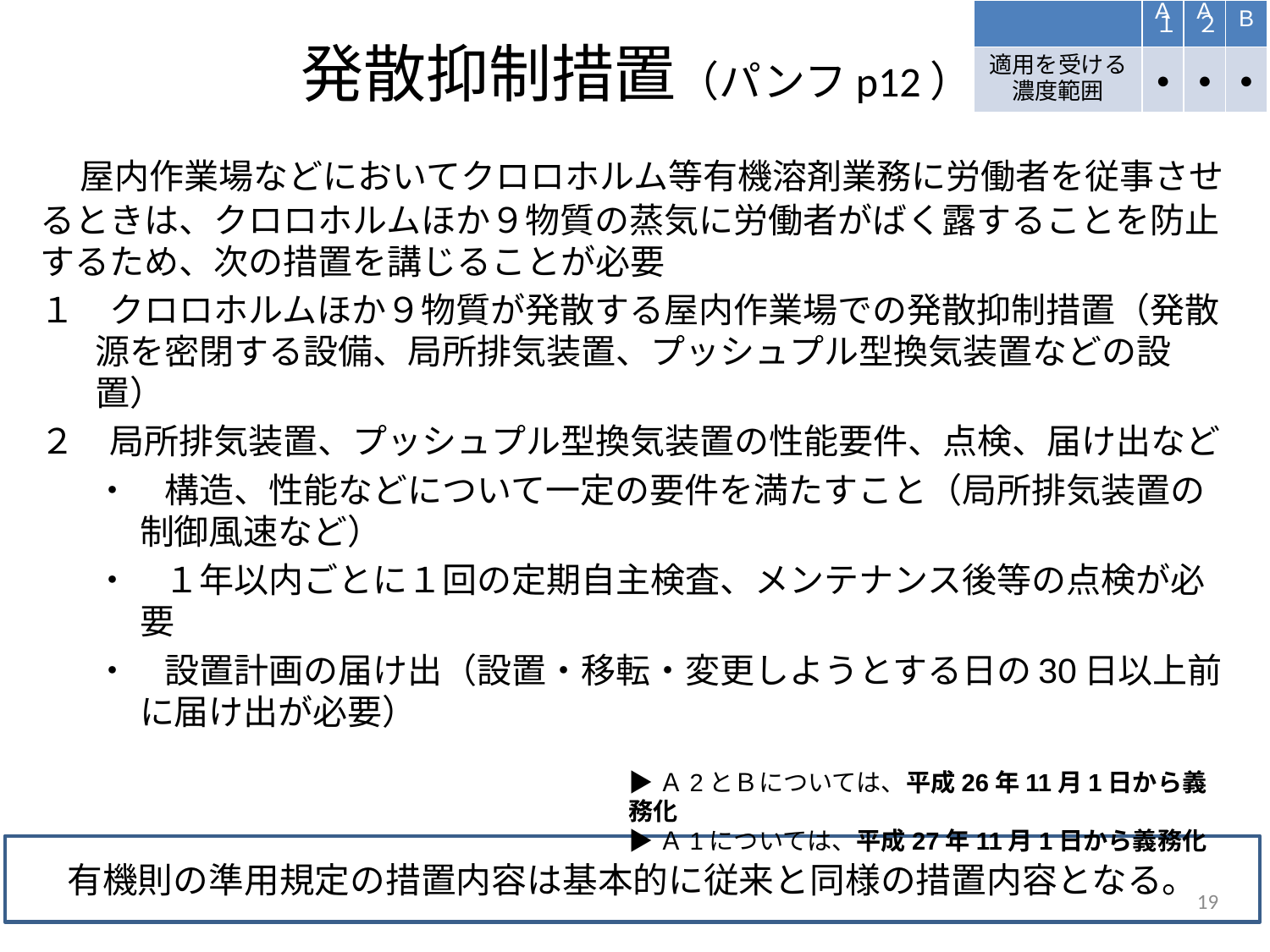

|  | A１ | A２ | B |
| --- | --- | --- | --- |
| 適用を受ける濃度範囲 | ● | ● | ● |
# 発散抑制措置（パンフp12）
   屋内作業場などにおいてクロロホルム等有機溶剤業務に労働者を従事させるときは、クロロホルムほか９物質の蒸気に労働者がばく露することを防止するため、次の措置を講じることが必要
１　クロロホルムほか９物質が発散する屋内作業場での発散抑制措置（発散源を密閉する設備、局所排気装置、プッシュプル型換気装置などの設置）
２　局所排気装置、プッシュプル型換気装置の性能要件、点検、届け出など
・　構造、性能などについて一定の要件を満たすこと（局所排気装置の制御風速など）
・　１年以内ごとに１回の定期自主検査、メンテナンス後等の点検が必要
・　設置計画の届け出（設置・移転・変更しようとする日の30日以上前に届け出が必要）

▶Ａ2とＢについては、平成26年11月1日から義務化
▶Ａ1については、平成27年11月1日から義務化
有機則の準用規定の措置内容は基本的に従来と同様の措置内容となる。
19